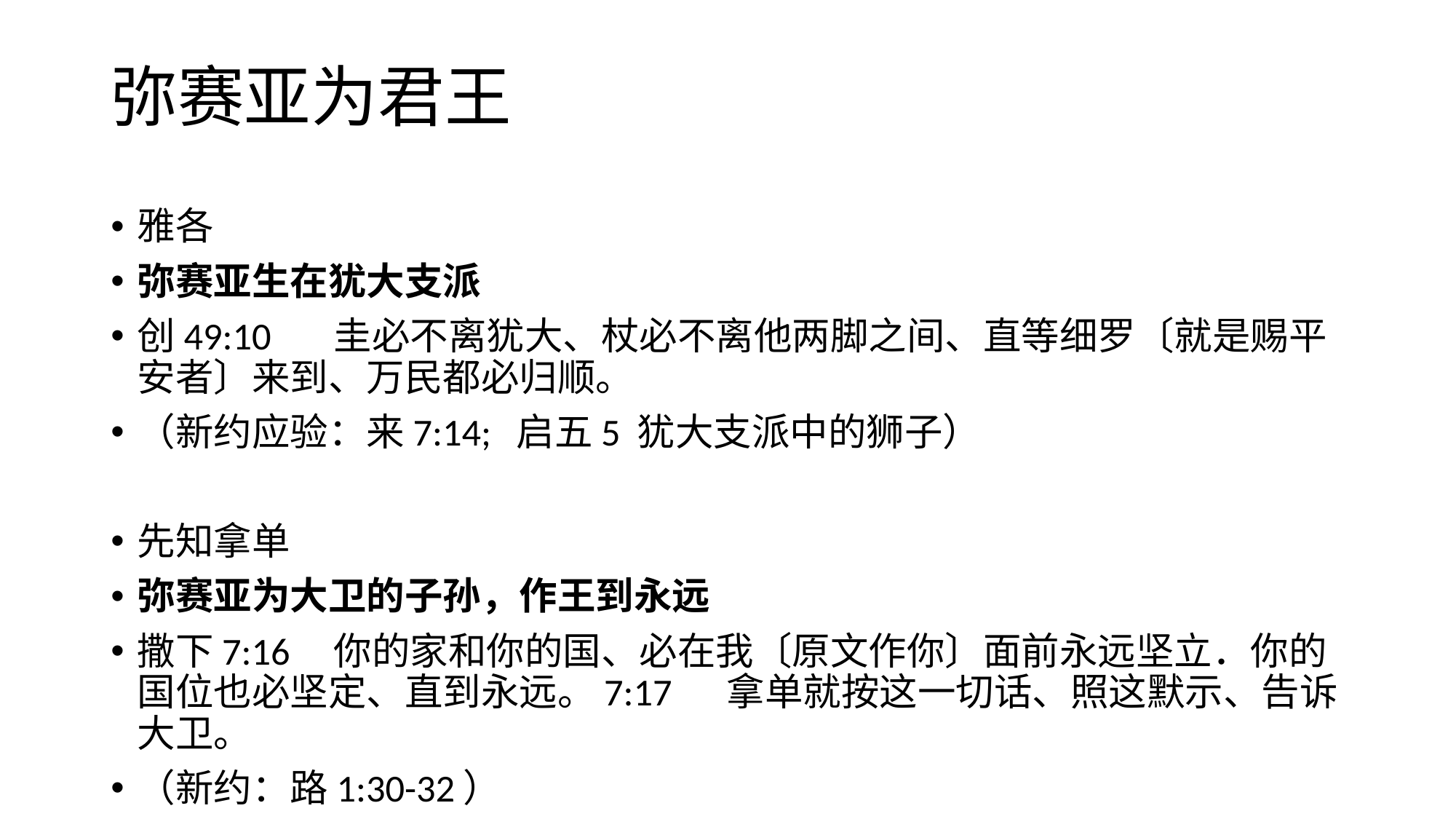

# 弥赛亚为君王
雅各
弥赛亚生在犹大支派
创49:10	圭必不离犹大、杖必不离他两脚之间、直等细罗〔就是赐平安者〕来到、万民都必归顺。
（新约应验：来7:14;  启五5 犹大支派中的狮子）

先知拿单
弥赛亚为大卫的子孙，作王到永远
撒下7:16	你的家和你的国、必在我〔原文作你〕面前永远坚立．你的国位也必坚定、直到永远。7:17	拿单就按这一切话、照这默示、告诉大卫。
（新约：路1:30-32）